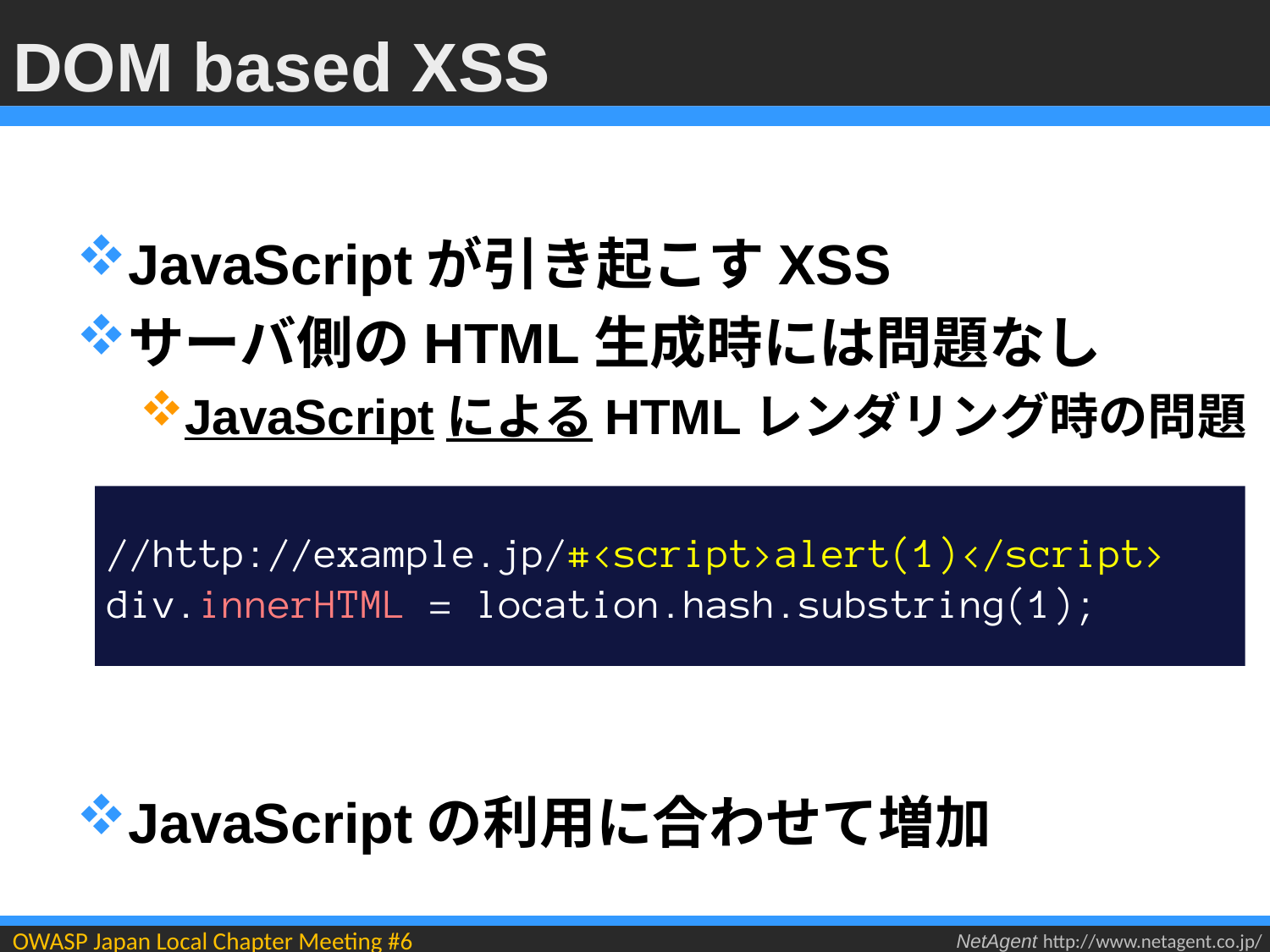

# DOM based XSS
JavaScriptが引き起こすXSS
サーバ側のHTML生成時には問題なし
JavaScriptによるHTMLレンダリング時の問題

JavaScriptの利用に合わせて増加

//http://example.jp/#<script>alert(1)</script>
div.innerHTML = location.hash.substring(1);